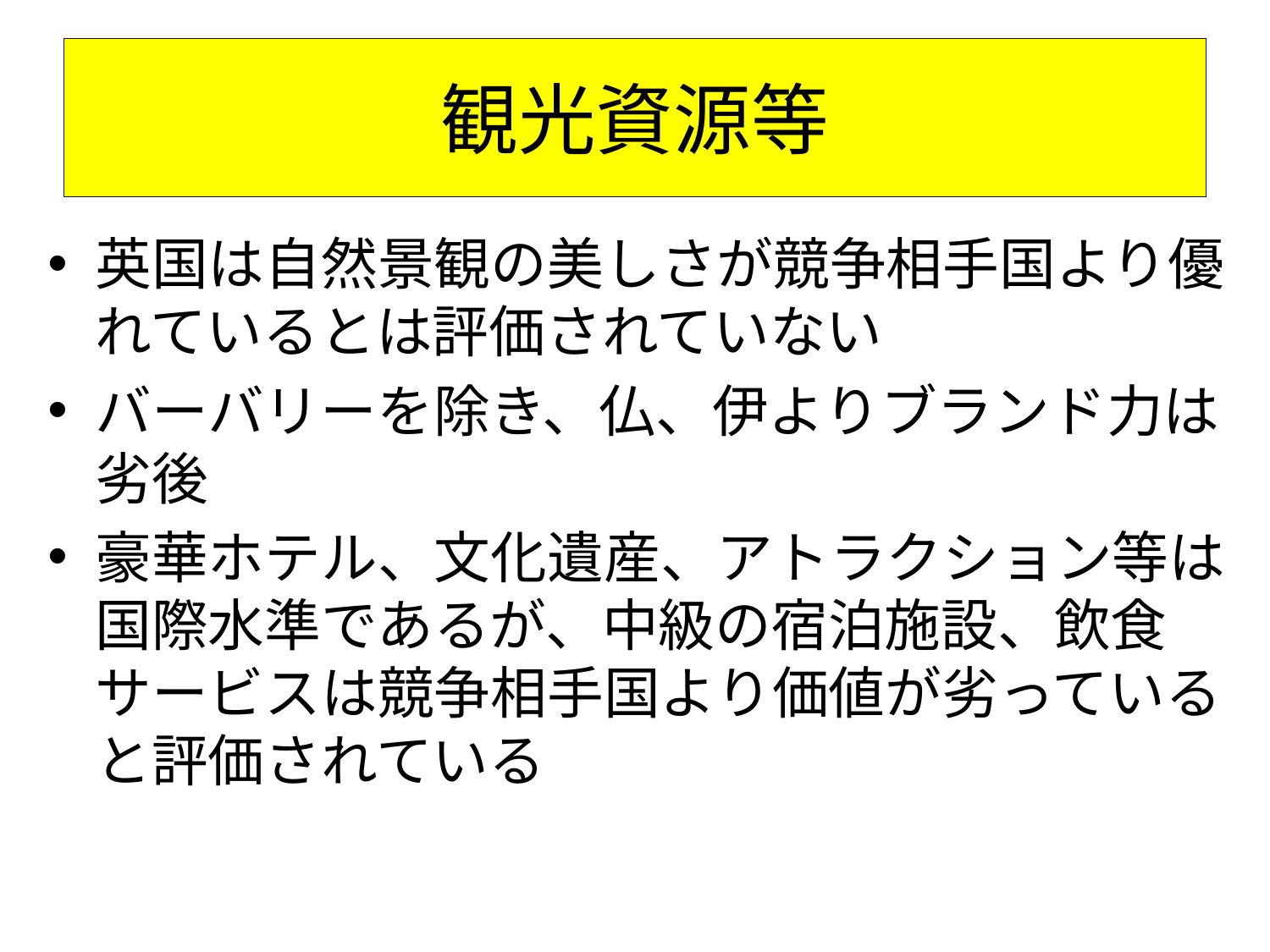

# 観光資源等
英国は自然景観の美しさが競争相手国より優れているとは評価されていない
バーバリーを除き、仏、伊よりブランド力は劣後
豪華ホテル、文化遺産、アトラクション等は国際水準であるが、中級の宿泊施設、飲食サービスは競争相手国より価値が劣っていると評価されている